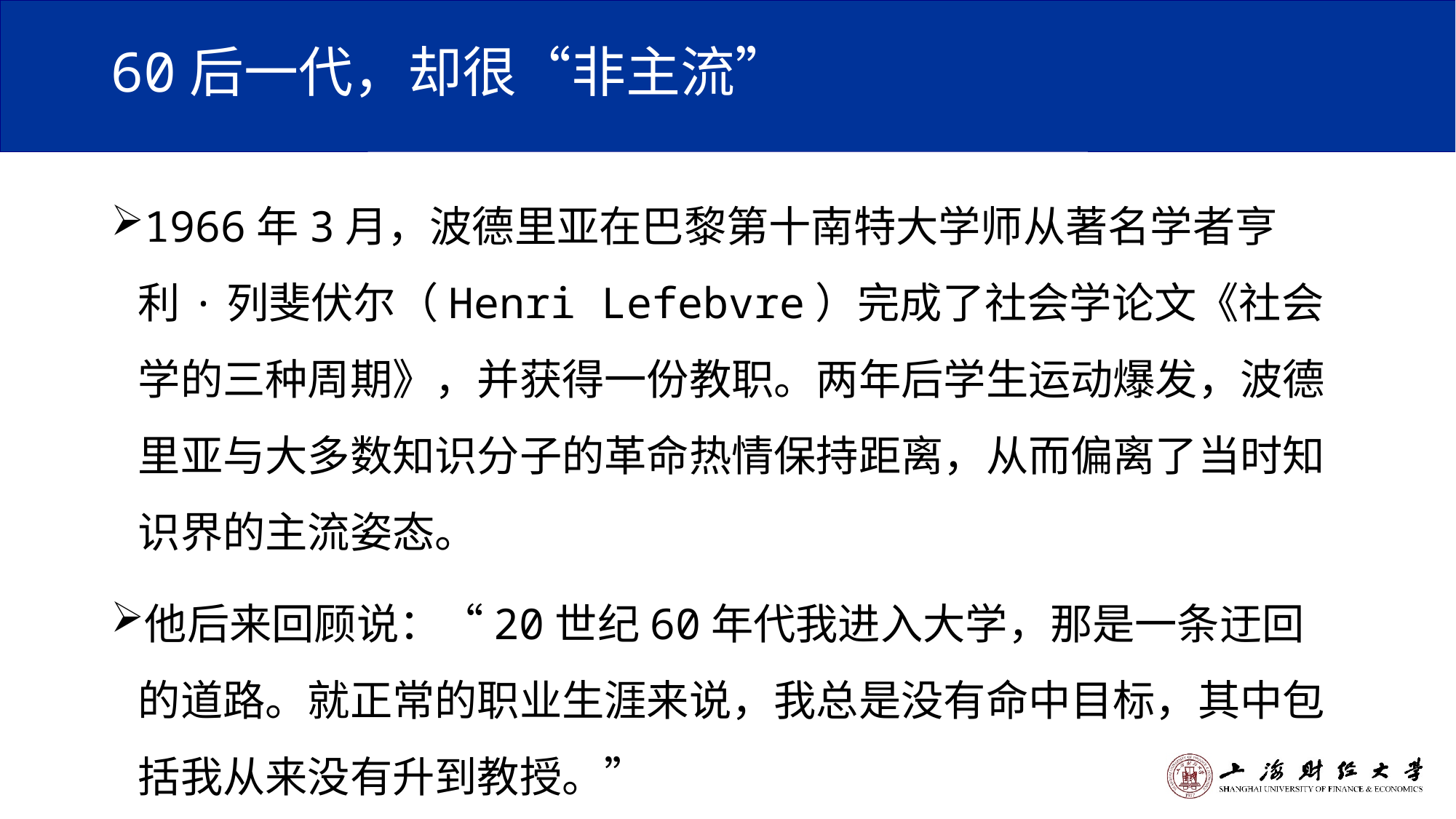

# 60后一代，却很“非主流”
1966年3月，波德里亚在巴黎第十南特大学师从著名学者亨利·列斐伏尔（Henri Lefebvre）完成了社会学论文《社会学的三种周期》，并获得一份教职。两年后学生运动爆发，波德里亚与大多数知识分子的革命热情保持距离，从而偏离了当时知识界的主流姿态。
他后来回顾说：“20世纪60年代我进入大学，那是一条迂回的道路。就正常的职业生涯来说，我总是没有命中目标，其中包括我从来没有升到教授。”